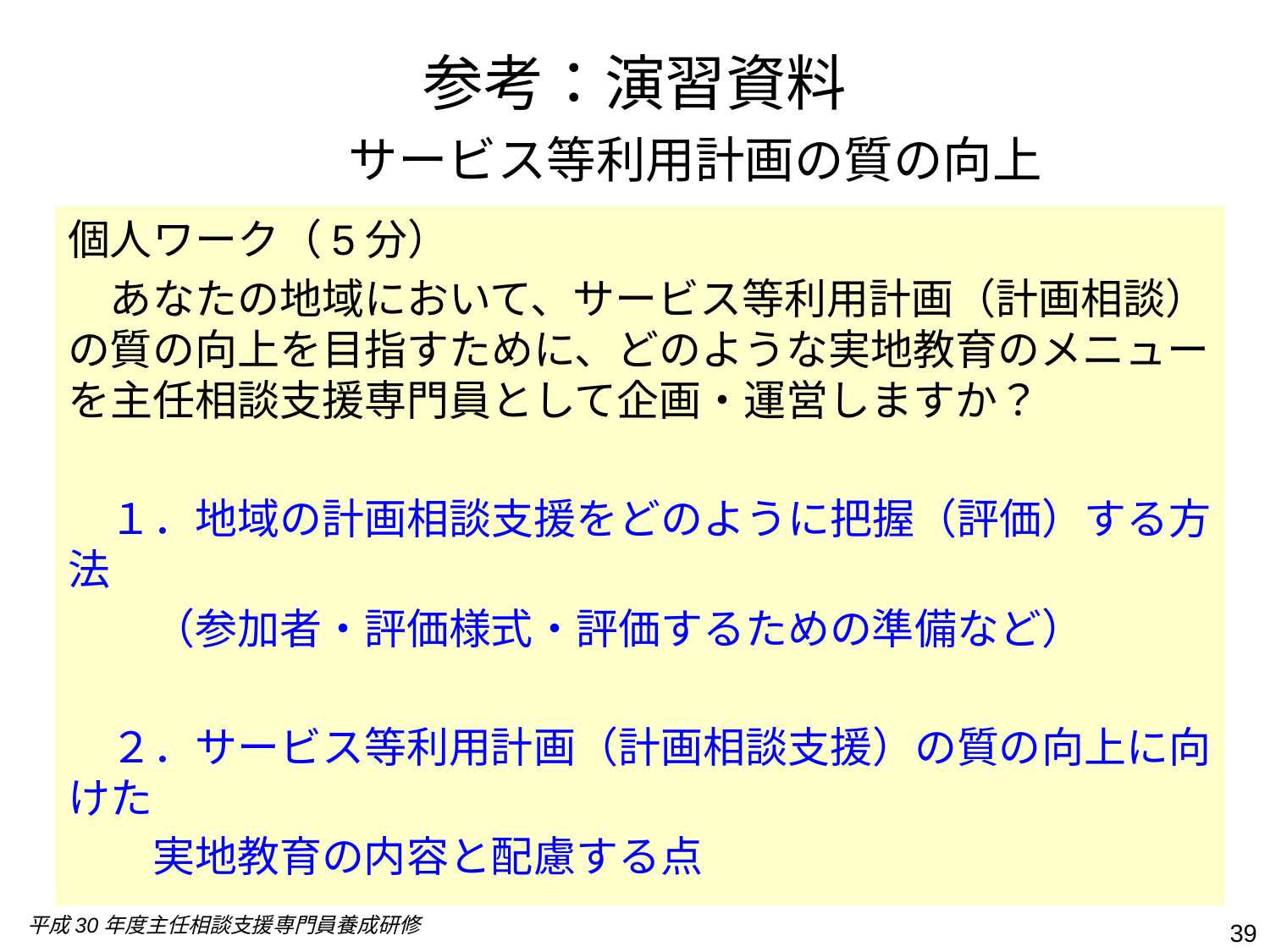

# 参考：演習資料 　　サービス等利用計画の質の向上
個人ワーク（5分）
　あなたの地域において、サービス等利用計画（計画相談）の質の向上を目指すために、どのような実地教育のメニューを主任相談支援専門員として企画・運営しますか？

　１．地域の計画相談支援をどのように把握（評価）する方法
　　（参加者・評価様式・評価するための準備など）

　２．サービス等利用計画（計画相談支援）の質の向上に向けた
　　実地教育の内容と配慮する点
平成30年度主任相談支援専門員養成研修
39